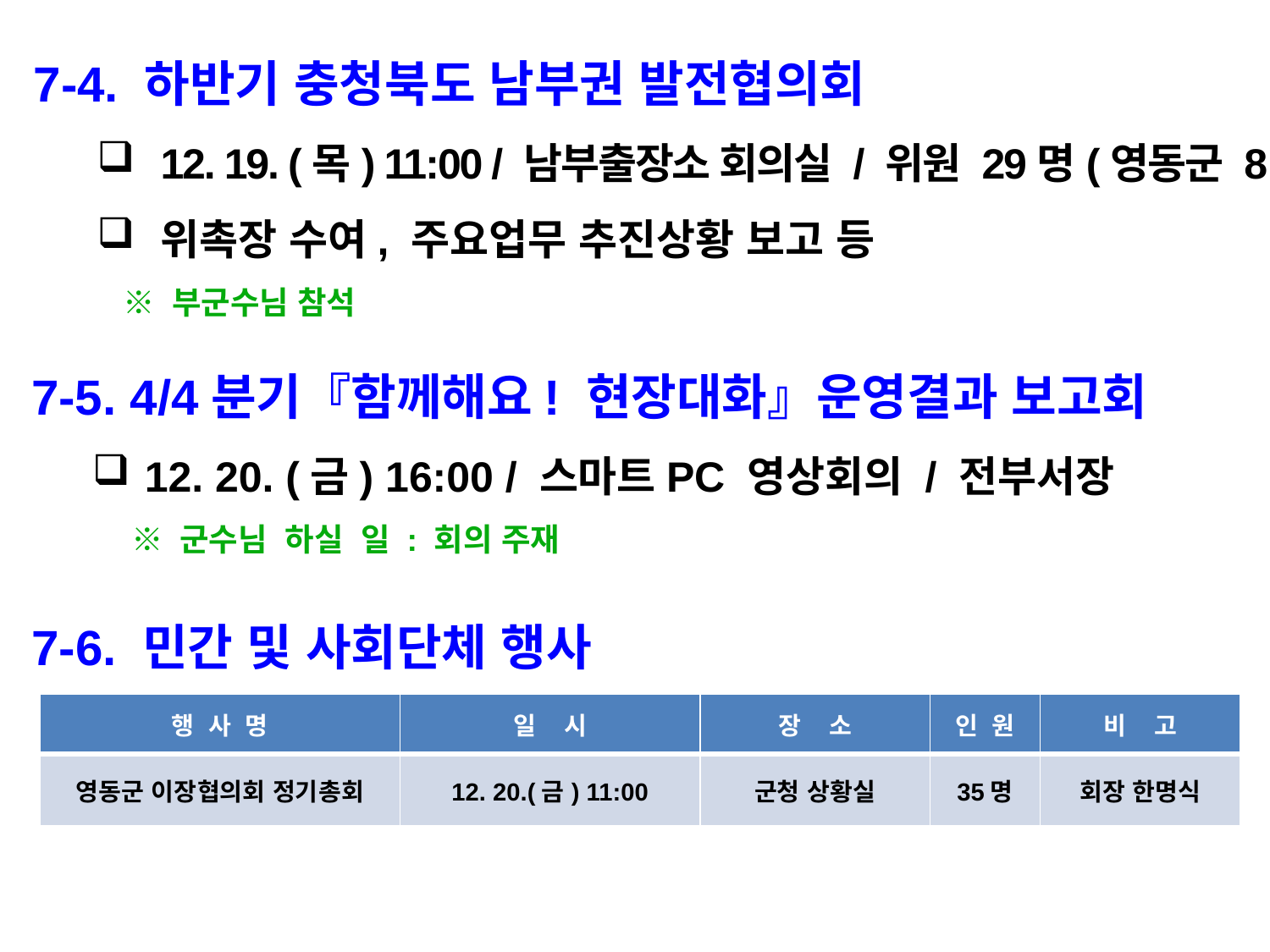

7-4. 하반기 충청북도 남부권 발전협의회
12. 19. (목) 11:00 / 남부출장소 회의실 / 위원 29명(영동군 8명)
위촉장 수여, 주요업무 추진상황 보고 등
   ※ 부군수님 참석
 7-5. 4/4분기『함께해요! 현장대화』운영결과 보고회
12. 20. (금) 16:00 / 스마트PC 영상회의 / 전부서장
   ※ 군수님  하실  일 : 회의 주재
 7-6. 민간 및 사회단체 행사
| 행 사 명 | 일 시 | 장 소 | 인 원 | 비 고 |
| --- | --- | --- | --- | --- |
| 영동군 이장협의회 정기총회 | 12. 20.(금) 11:00 | 군청 상황실 | 35명 | 회장 한명식 |